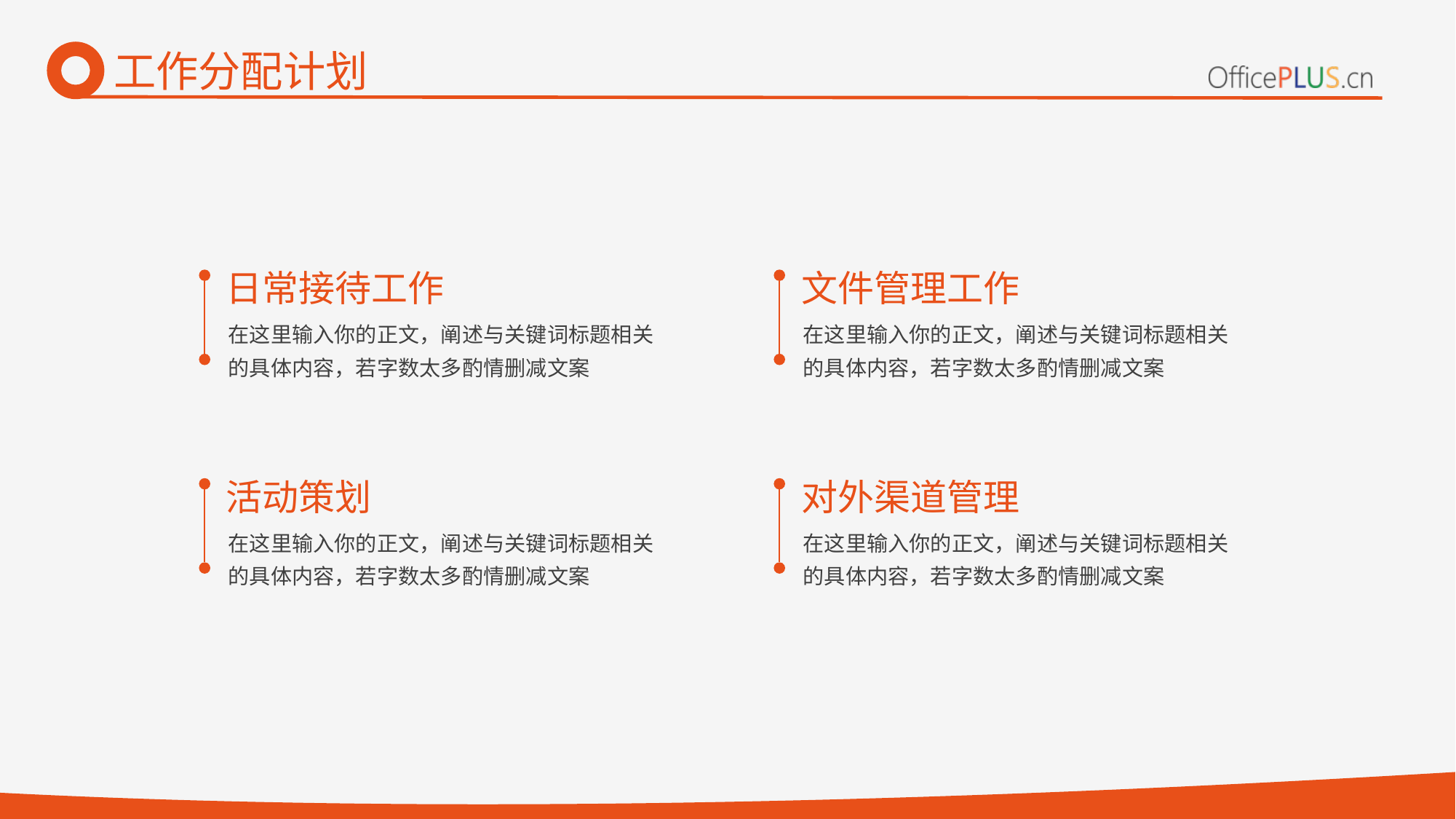

# 工作分配计划
日常接待工作
文件管理工作

在这里输入你的正文，阐述与关键词标题相关的具体内容，若字数太多酌情删减文案
在这里输入你的正文，阐述与关键词标题相关的具体内容，若字数太多酌情删减文案
活动策划
对外渠道管理

在这里输入你的正文，阐述与关键词标题相关的具体内容，若字数太多酌情删减文案
在这里输入你的正文，阐述与关键词标题相关的具体内容，若字数太多酌情删减文案